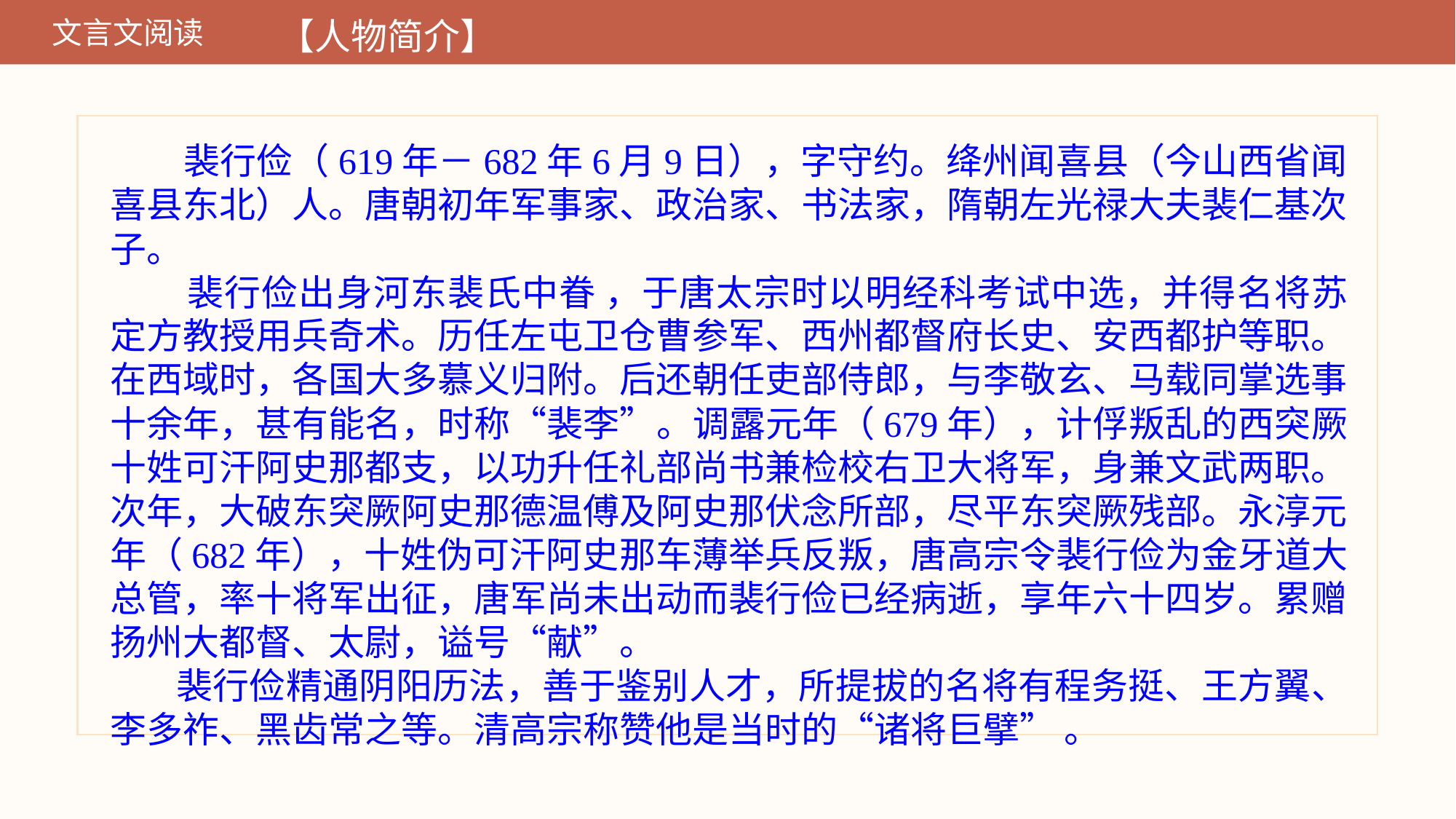

文言文阅读
【人物简介】

    裴行俭（619年－682年6月9日），字守约。绛州闻喜县（今山西省闻喜县东北）人。唐朝初年军事家、政治家、书法家，隋朝左光禄大夫裴仁基次子。
    裴行俭出身河东裴氏中眷 ，于唐太宗时以明经科考试中选，并得名将苏定方教授用兵奇术。历任左屯卫仓曹参军、西州都督府长史、安西都护等职。在西域时，各国大多慕义归附。后还朝任吏部侍郎，与李敬玄、马载同掌选事十余年，甚有能名，时称“裴李”。调露元年（679年），计俘叛乱的西突厥十姓可汗阿史那都支，以功升任礼部尚书兼检校右卫大将军，身兼文武两职。次年，大破东突厥阿史那德温傅及阿史那伏念所部，尽平东突厥残部。永淳元年（682年），十姓伪可汗阿史那车薄举兵反叛，唐高宗令裴行俭为金牙道大总管，率十将军出征，唐军尚未出动而裴行俭已经病逝，享年六十四岁。累赠扬州大都督、太尉，谥号“献”。
   裴行俭精通阴阳历法，善于鉴别人才，所提拔的名将有程务挺、王方翼、李多祚、黑齿常之等。清高宗称赞他是当时的“诸将巨擘” 。